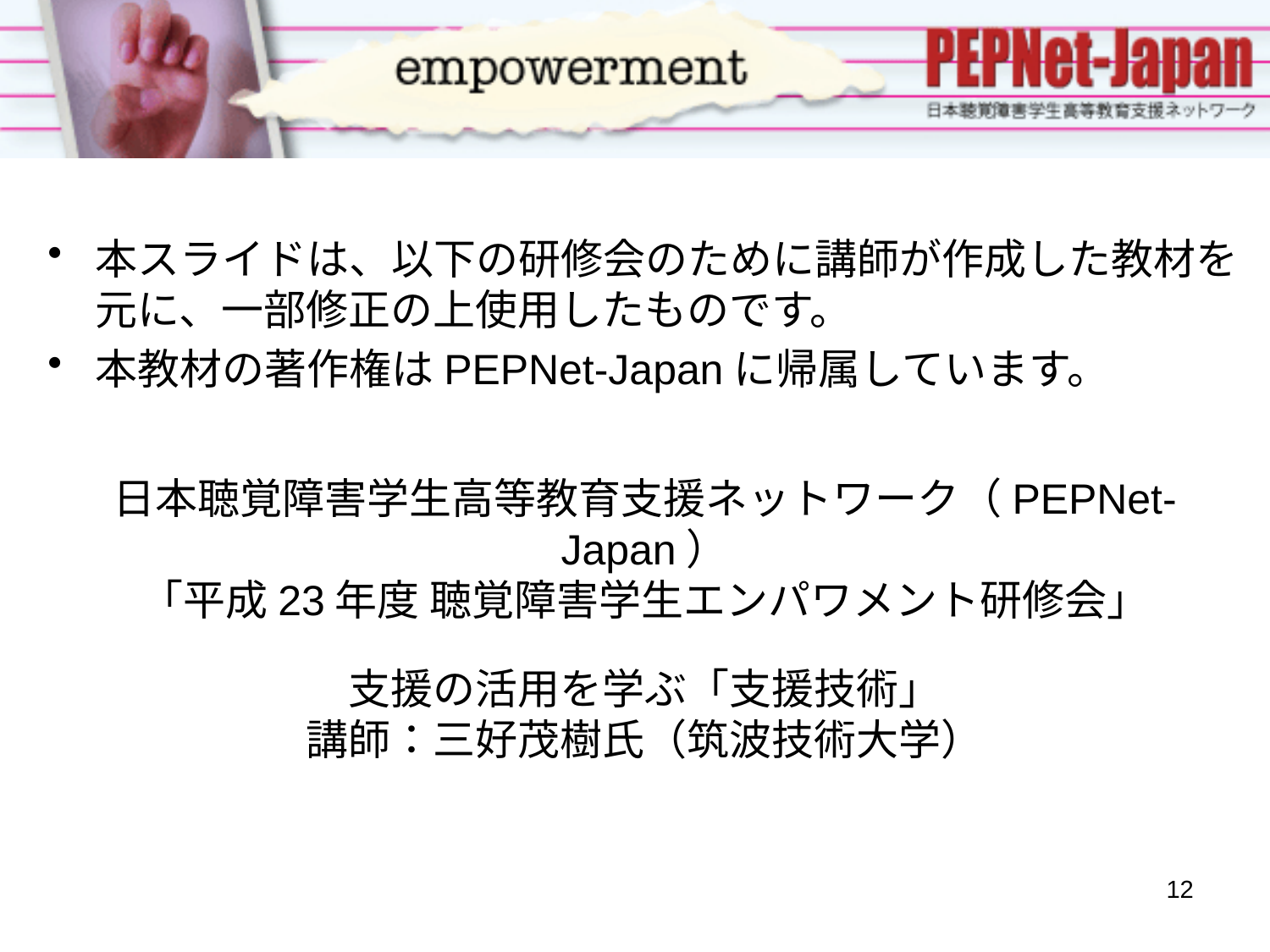

本スライドは、以下の研修会のために講師が作成した教材を元に、一部修正の上使用したものです。
本教材の著作権はPEPNet-Japanに帰属しています。
日本聴覚障害学生高等教育支援ネットワーク（PEPNet-Japan）
「平成23年度 聴覚障害学生エンパワメント研修会」
支援の活用を学ぶ「支援技術」
講師：三好茂樹氏（筑波技術大学）
12